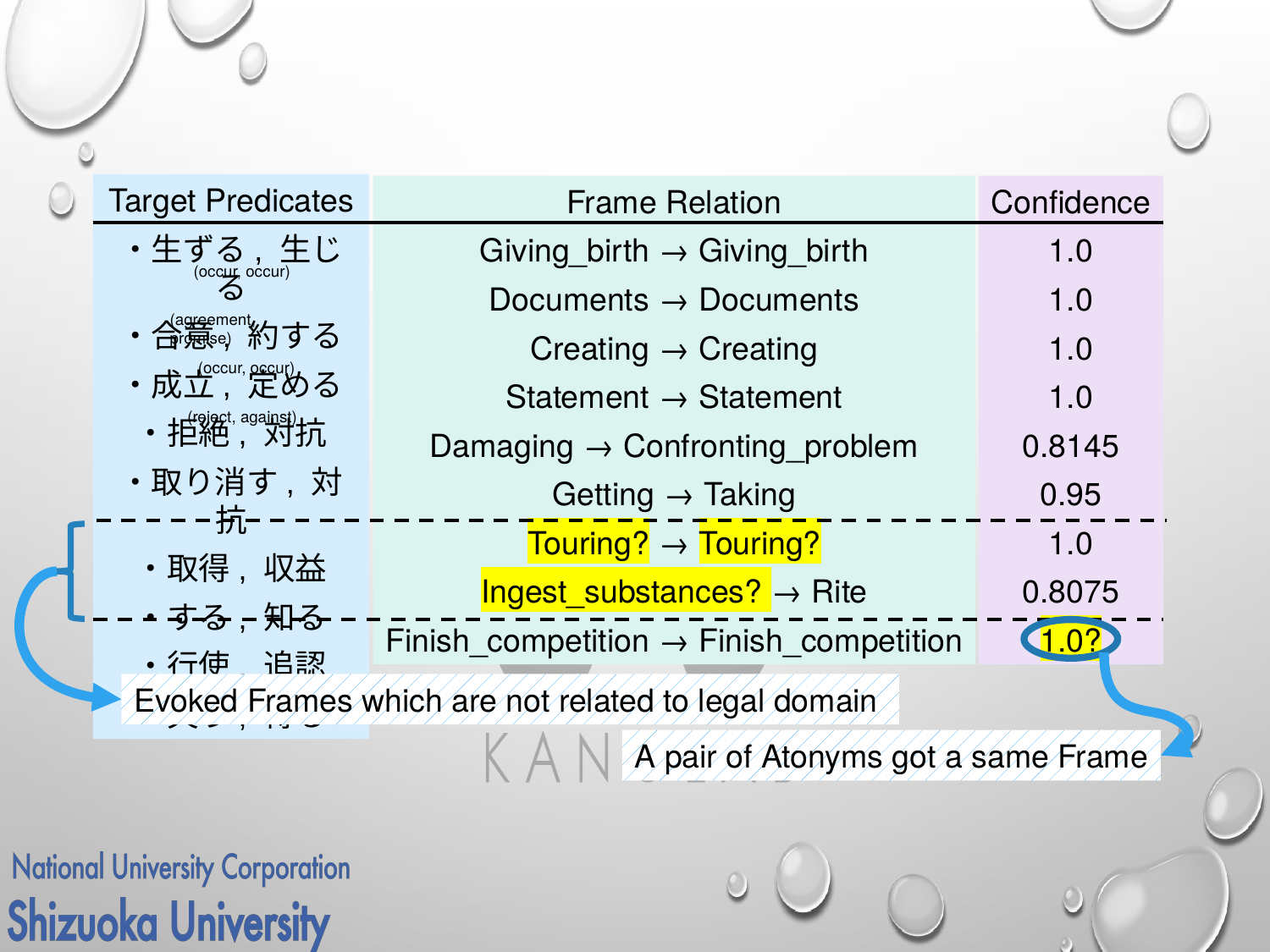

Target Predicates
・生ずる, 生じる
・合意, 約する
・成立, 定める
・拒絶, 対抗
・取り消す, 対抗
・取得, 収益
・する, 知る
・行使, 追認
・失う, 得る
Frame Relation
Giving_birth → Giving_birth
Documents → Documents
Creating → Creating
Statement → Statement
Damaging → Confronting_problem
Getting → Taking
Touring? → Touring?
Ingest_substances? → Rite
Finish_competition → Finish_competition
Confidence
1.0
1.0
1.0
1.0
0.8145
0.95
1.0
0.8075
1.0?
(occur, occur)
(agreement, promise)
(occur, occur)
(reject, against)

Evoked Frames which are not related to legal domain
A pair of Atonyms got a same Frame